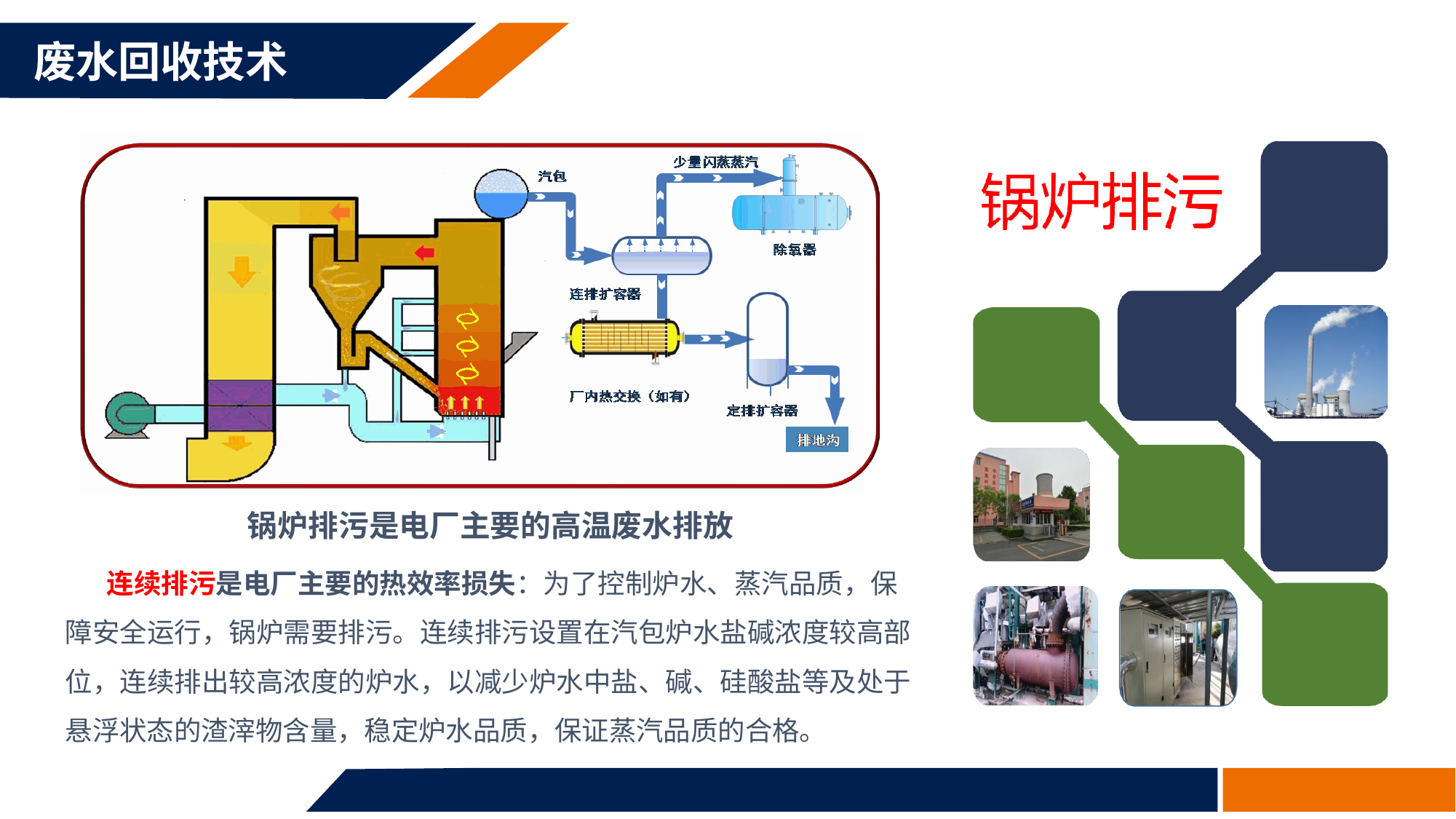

废水回收技术

锅炉排污是电厂主要的高温废水排放
连续排污是电厂主要的热效率损失：为了控制炉水、蒸汽品质，保 障安全运行，锅炉需要排污。连续排污设置在汽包炉水盐碱浓度较高部 位，连续排出较高浓度的炉水，以减少炉水中盐、碱、硅酸盐等及处于 悬浮状态的渣滓物含量，稳定炉水品质，保证蒸汽品质的合格。